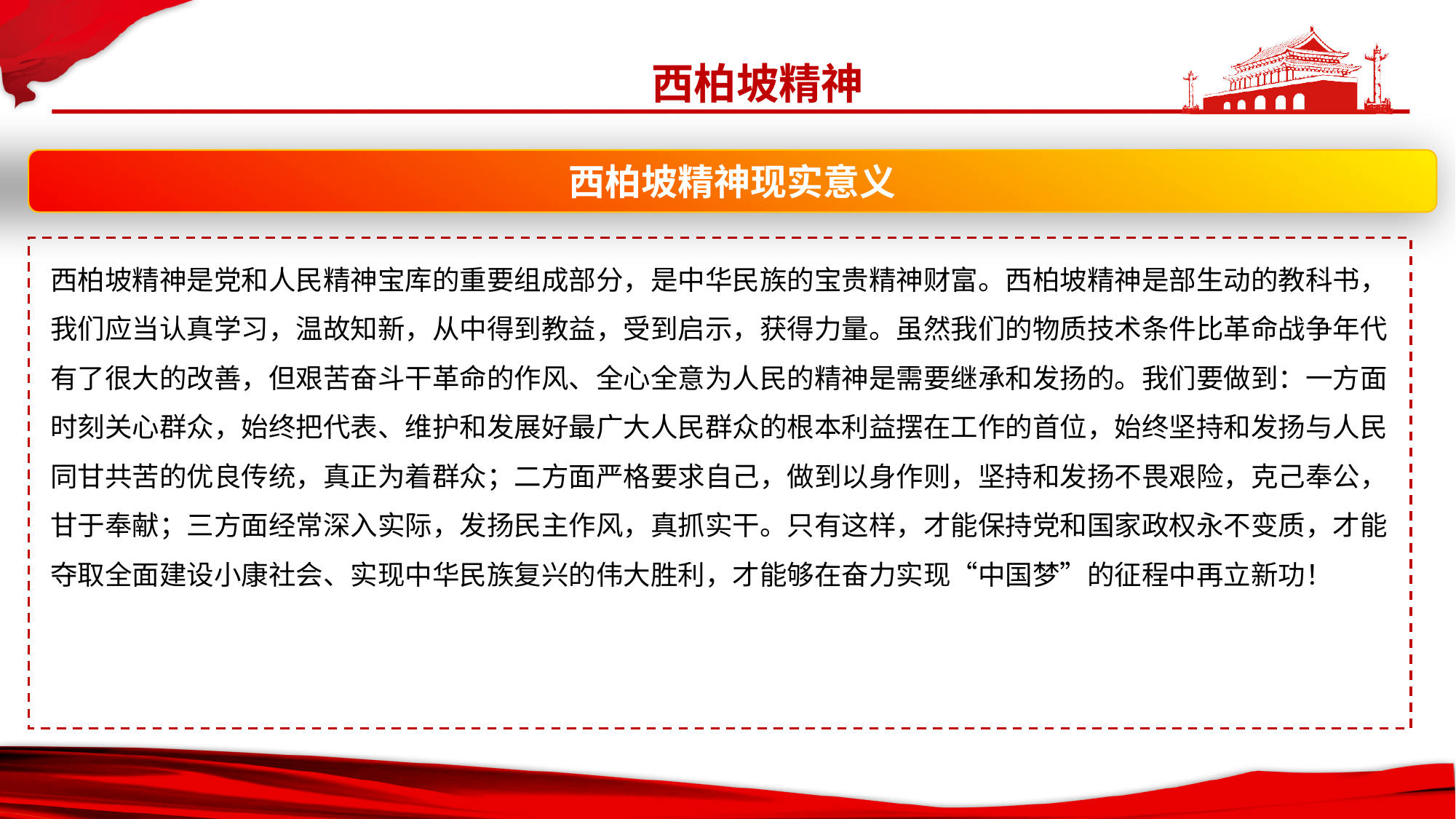

西柏坡精神
西柏坡精神现实意义

西柏坡精神是党和人民精神宝库的重要组成部分，是中华民族的宝贵精神财富。西柏坡精神是部生动的教科书，我们应当认真学习，温故知新，从中得到教益，受到启示，获得力量。虽然我们的物质技术条件比革命战争年代有了很大的改善，但艰苦奋斗干革命的作风、全心全意为人民的精神是需要继承和发扬的。我们要做到：一方面时刻关心群众，始终把代表、维护和发展好最广大人民群众的根本利益摆在工作的首位，始终坚持和发扬与人民同甘共苦的优良传统，真正为着群众；二方面严格要求自己，做到以身作则，坚持和发扬不畏艰险，克己奉公，甘于奉献；三方面经常深入实际，发扬民主作风，真抓实干。只有这样，才能保持党和国家政权永不变质，才能夺取全面建设小康社会、实现中华民族复兴的伟大胜利，才能够在奋力实现“中国梦”的征程中再立新功！